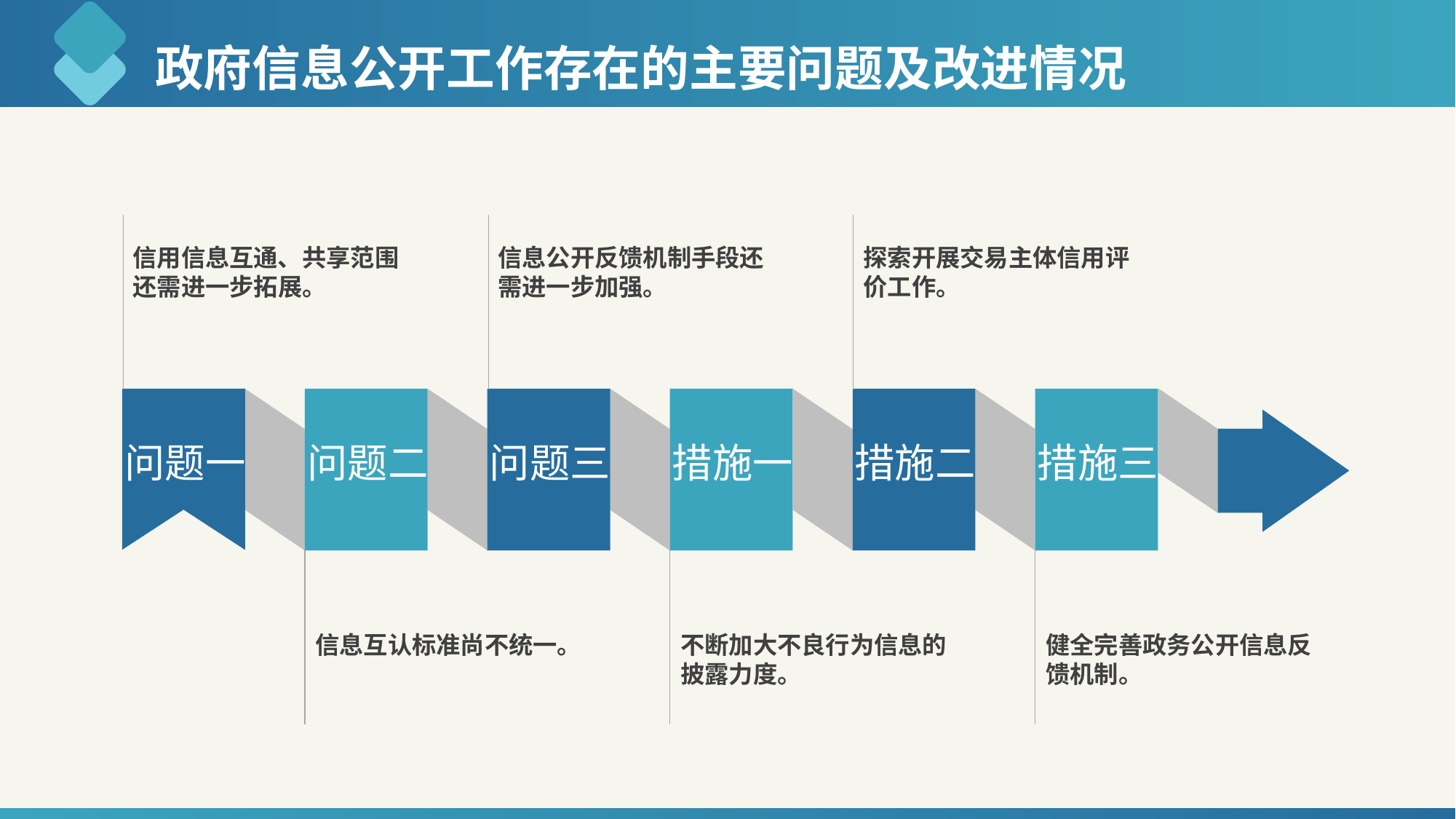

# 政府信息公开工作存在的主要问题及改进情况

信用信息互通、共享范围还需进一步拓展。

信息公开反馈机制手段还需进一步加强。

探索开展交易主体信用评价工作。

问题二

问题三

措施一

措施二

措施三

问题一

信息互认标准尚不统一。

不断加大不良行为信息的披露力度。

健全完善政务公开信息反馈机制。